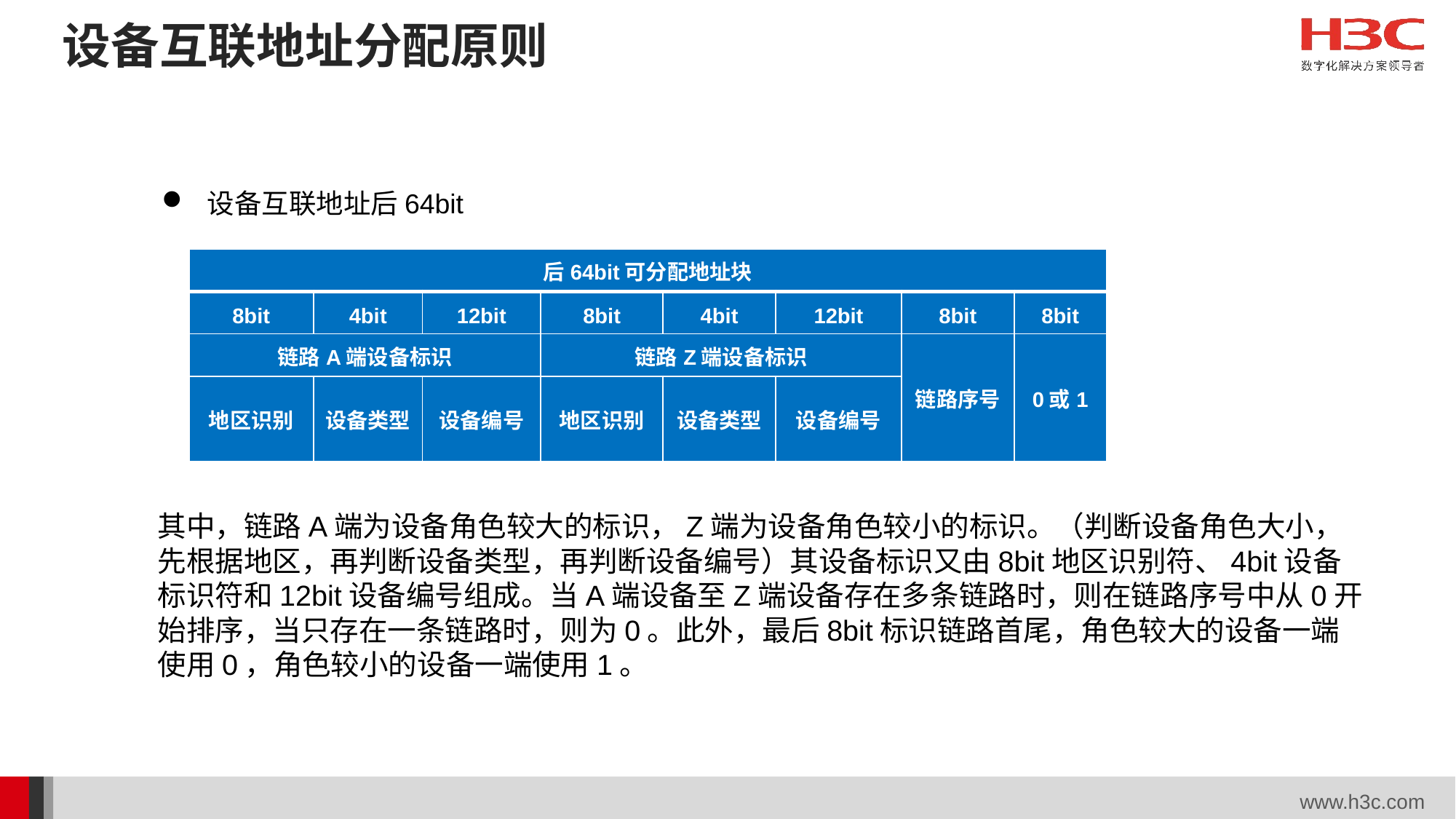

# 设备互联地址分配原则
设备互联地址后64bit

| 后64bit可分配地址块 |  |  |  |  |  |  |  |
| --- | --- | --- | --- | --- | --- | --- | --- |
| 8bit | 4bit | 12bit | 8bit | 4bit | 12bit | 8bit | 8bit |
| 链路A端设备标识 |  |  | 链路Z端设备标识 |  |  | 链路序号 | 0或1 |
| 地区识别 | 设备类型 | 设备编号 | 地区识别 | 设备类型 | 设备编号 |  |  |
其中，链路A端为设备角色较大的标识，Z端为设备角色较小的标识。（判断设备角色大小，先根据地区，再判断设备类型，再判断设备编号）其设备标识又由8bit地区识别符、4bit设备标识符和12bit设备编号组成。当A端设备至Z端设备存在多条链路时，则在链路序号中从0开始排序，当只存在一条链路时，则为0。此外，最后8bit标识链路首尾，角色较大的设备一端使用0，角色较小的设备一端使用1。